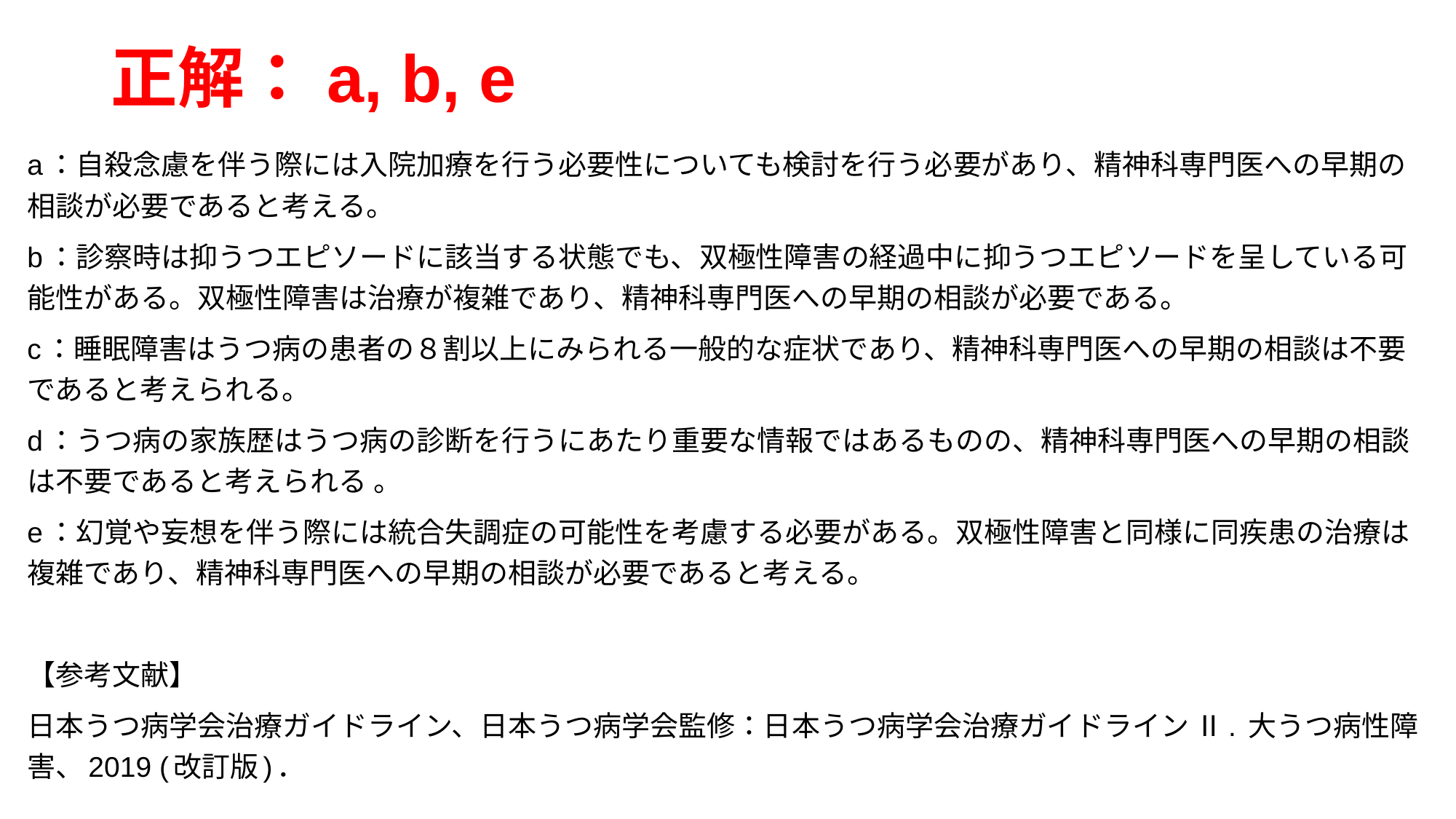

# 正解：a, b, e
a：自殺念慮を伴う際には入院加療を行う必要性についても検討を行う必要があり、精神科専門医への早期の相談が必要であると考える。
b：診察時は抑うつエピソードに該当する状態でも、双極性障害の経過中に抑うつエピソードを呈している可能性がある。双極性障害は治療が複雑であり、精神科専門医への早期の相談が必要である。
c：睡眠障害はうつ病の患者の８割以上にみられる一般的な症状であり、精神科専門医への早期の相談は不要であると考えられる。
d：うつ病の家族歴はうつ病の診断を行うにあたり重要な情報ではあるものの、精神科専門医への早期の相談は不要であると考えられる 。
e：幻覚や妄想を伴う際には統合失調症の可能性を考慮する必要がある。双極性障害と同様に同疾患の治療は複雑であり、精神科専門医への早期の相談が必要であると考える。

【参考文献】
日本うつ病学会治療ガイドライン、日本うつ病学会監修：日本うつ病学会治療ガイドライン Ⅱ. 大うつ病性障害、2019 (改訂版)．